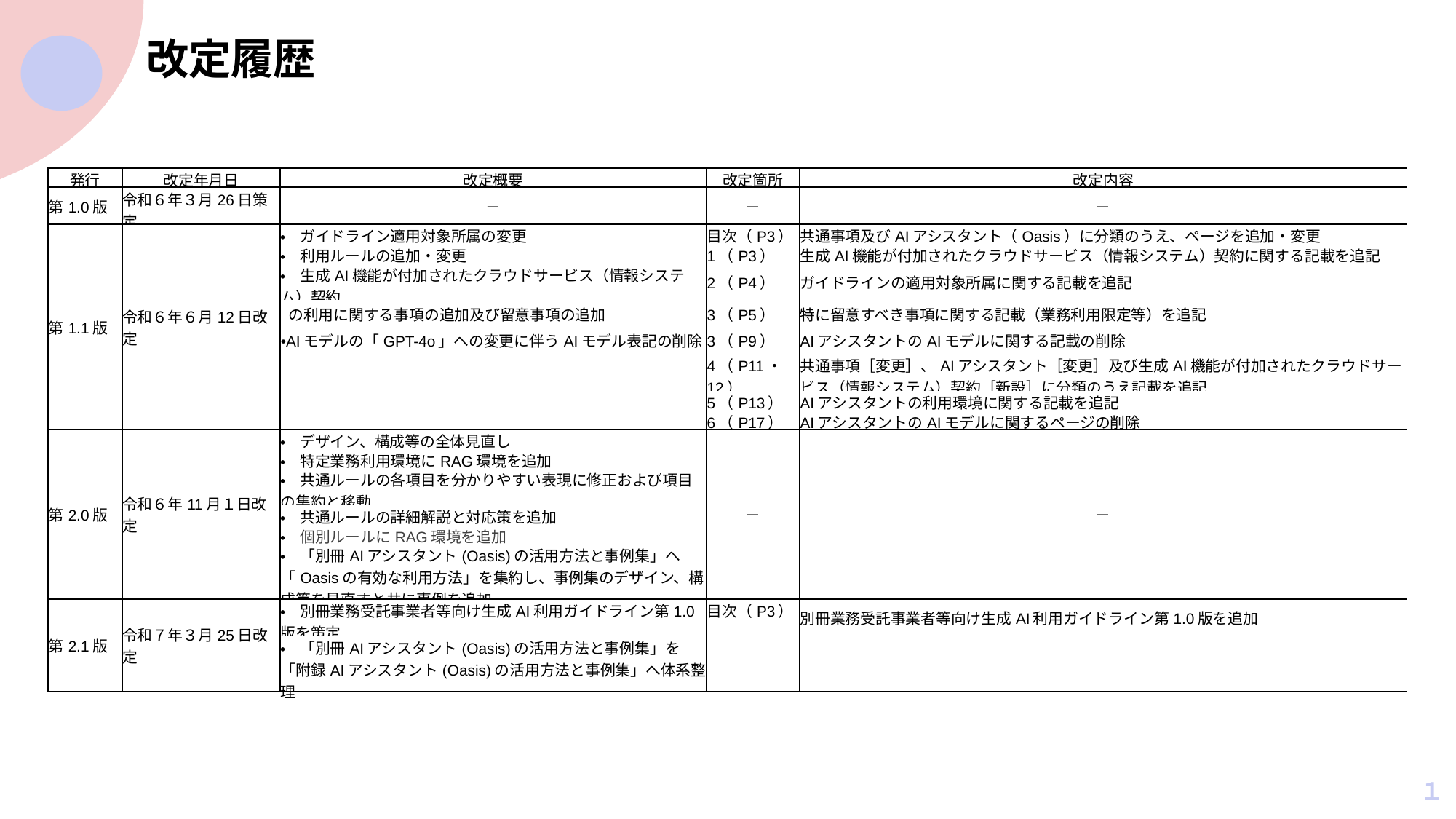

改定履歴
| 発行 | 改定年月日 | 改定概要 | 改定箇所 | 改定内容 |
| --- | --- | --- | --- | --- |
| 第1.0版 | 令和６年３月26日策定 | － | － | － |
| 第1.1版 | 令和６年６月12日改定 | •ガイドライン適用対象所属の変更 | 目次（P3） | 共通事項及びAIアシスタント（Oasis）に分類のうえ、ページを追加・変更 |
|  |  | •利用ルールの追加・変更 | 1（P3） | 生成AI機能が付加されたクラウドサービス（情報システム）契約に関する記載を追記 |
|  |  | •生成AI機能が付加されたクラウドサービス（情報システム）契約 | 2（P4） | ガイドラインの適用対象所属に関する記載を追記 |
|  |  | の利用に関する事項の追加及び留意事項の追加 | 3（P5） | 特に留意すべき事項に関する記載（業務利用限定等）を追記 |
|  |  | •AIモデルの「GPT-4o」への変更に伴うAIモデル表記の削除 | 3（P9） | AIアシスタントのAIモデルに関する記載の削除 |
|  |  |  | 4（P11・12） | 共通事項［変更］、AIアシスタント［変更］及び生成AI機能が付加されたクラウドサービス（情報システム）契約［新設］に分類のうえ記載を追記 |
|  |  |  | 5（P13） | AIアシスタントの利用環境に関する記載を追記 |
|  |  |  | 6（P17） | AIアシスタントのAIモデルに関するページの削除 |
| 第2.0版 | 令和６年11月１日改定 | •デザイン、構成等の全体見直し | － | － |
|  |  | •特定業務利用環境にRAG環境を追加 |  |  |
|  |  | •共通ルールの各項目を分かりやすい表現に修正および項目の集約と移動 |  |  |
|  |  | •共通ルールの詳細解説と対応策を追加 |  |  |
|  |  | •個別ルールにRAG環境を追加 |  |  |
|  |  | •「別冊AIアシスタント(Oasis)の活用方法と事例集」へ「Oasisの有効な利用方法」を集約し、事例集のデザイン、構成等を見直すと共に事例を追加 |  |  |
| 第2.1版 | 令和７年３月25日改定 | •別冊業務受託事業者等向け生成AI利用ガイドライン第1.0版を策定 | 目次（P3） | 別冊業務受託事業者等向け生成AI利用ガイドライン第1.0版を追加 |
|  |  | •「別冊AIアシスタント(Oasis)の活用方法と事例集」を「附録AIアシスタント(Oasis)の活用方法と事例集」へ体系整理 |  |  |
１